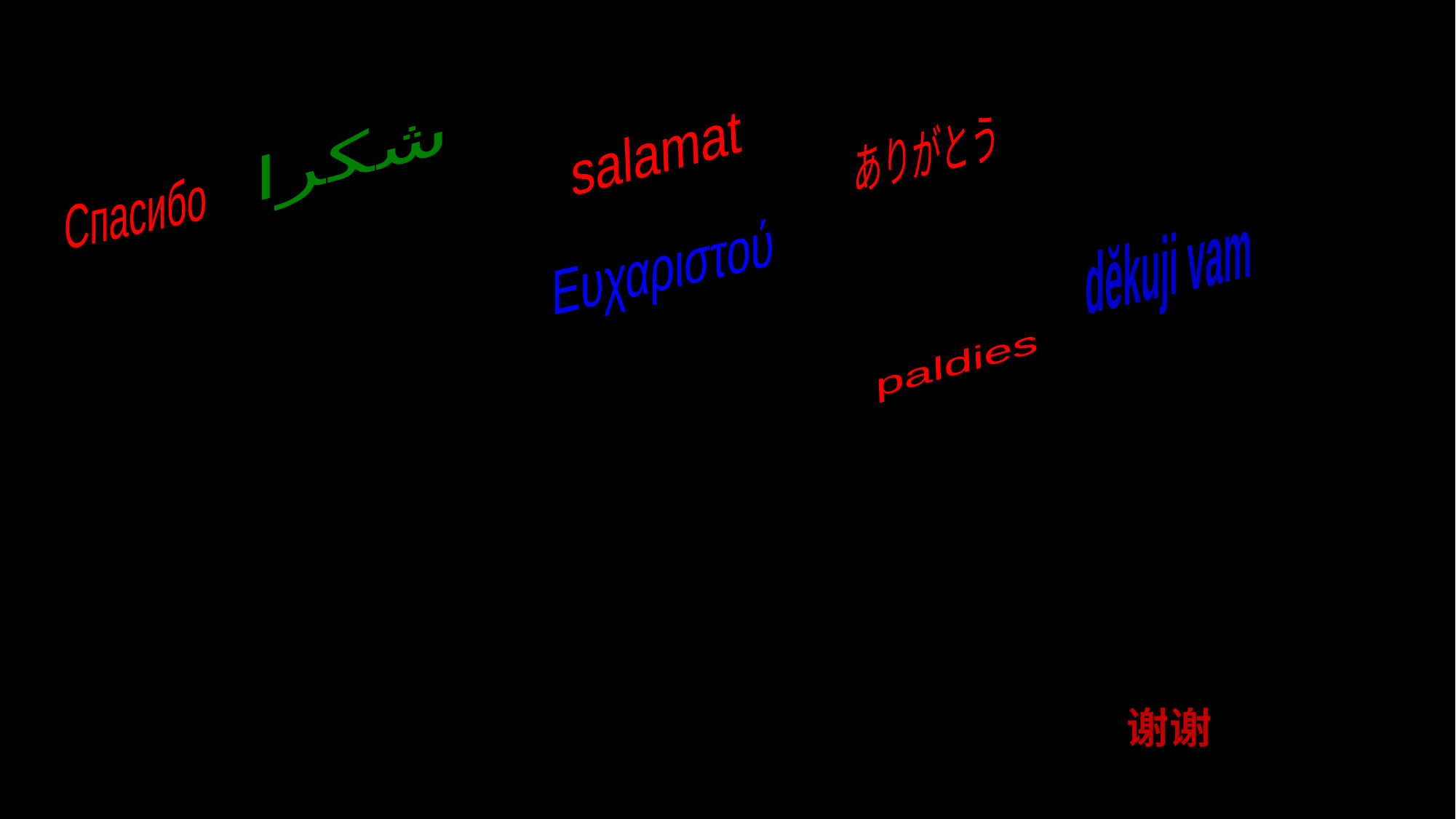

Благодаря
thank you

شكرا
salamat
ありがとう
Спасибо
kiitos
dӗkuji vam
danke schön
Ευχαριστού
paldies
obrigado
Hvala vam
dank u
Ačiū
gracias
Aitäh
Дякую
merci
tack
Hvala na pažnji
grazie
takk
tak
vă mulţumesc
Teşekkürler ederim
谢谢